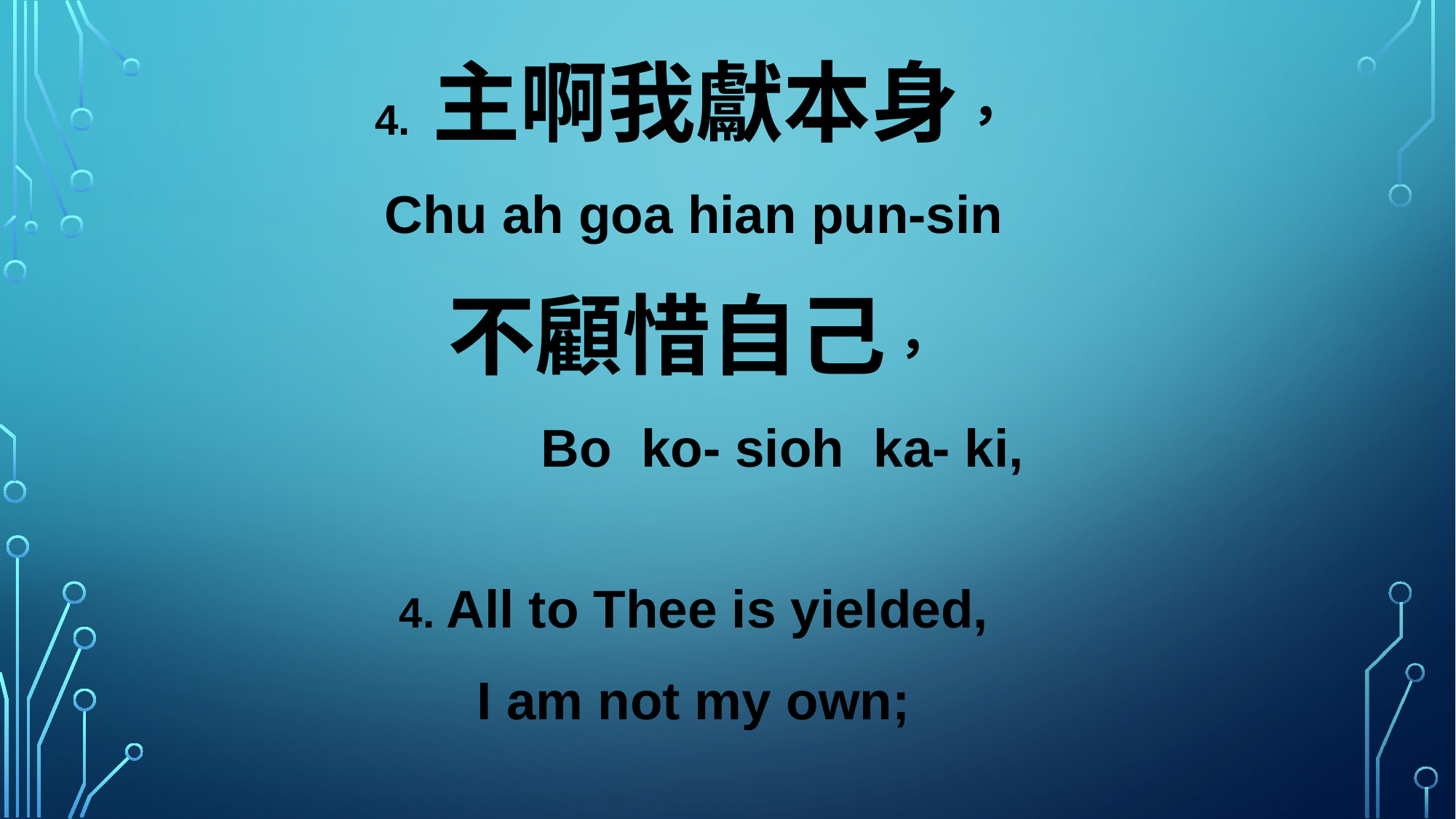

4. 主啊我獻本身，
Chu ah goa hian pun-sin
不顧惜自己，
                         Bo  ko- sioh  ka- ki,

4. All to Thee is yielded,
I am not my own;